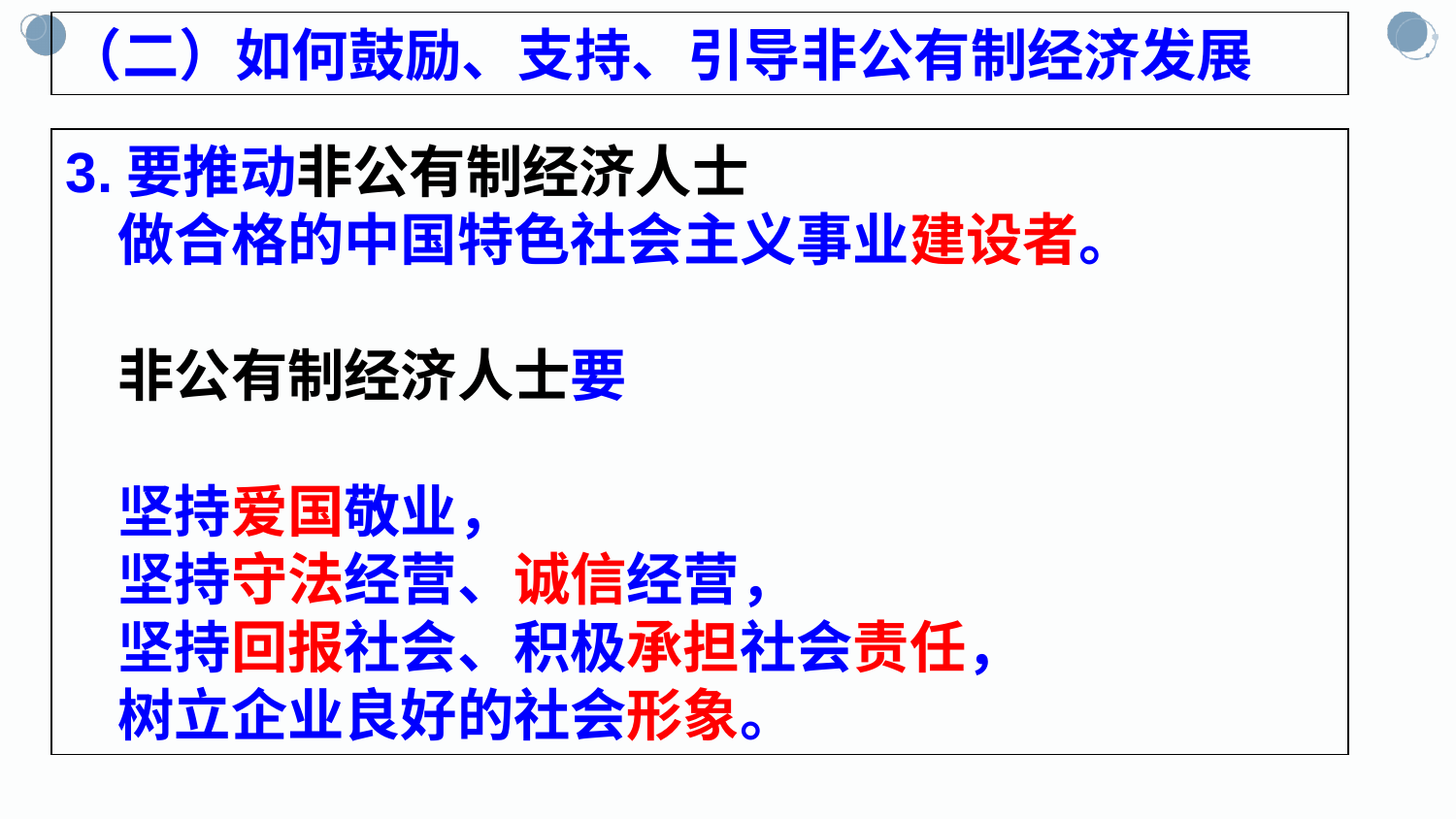

（二）如何鼓励、支持、引导非公有制经济发展
3.要推动非公有制经济人士
   做合格的中国特色社会主义事业建设者。

   非公有制经济人士要

   坚持爱国敬业，
   坚持守法经营、诚信经营，
   坚持回报社会、积极承担社会责任，
   树立企业良好的社会形象。